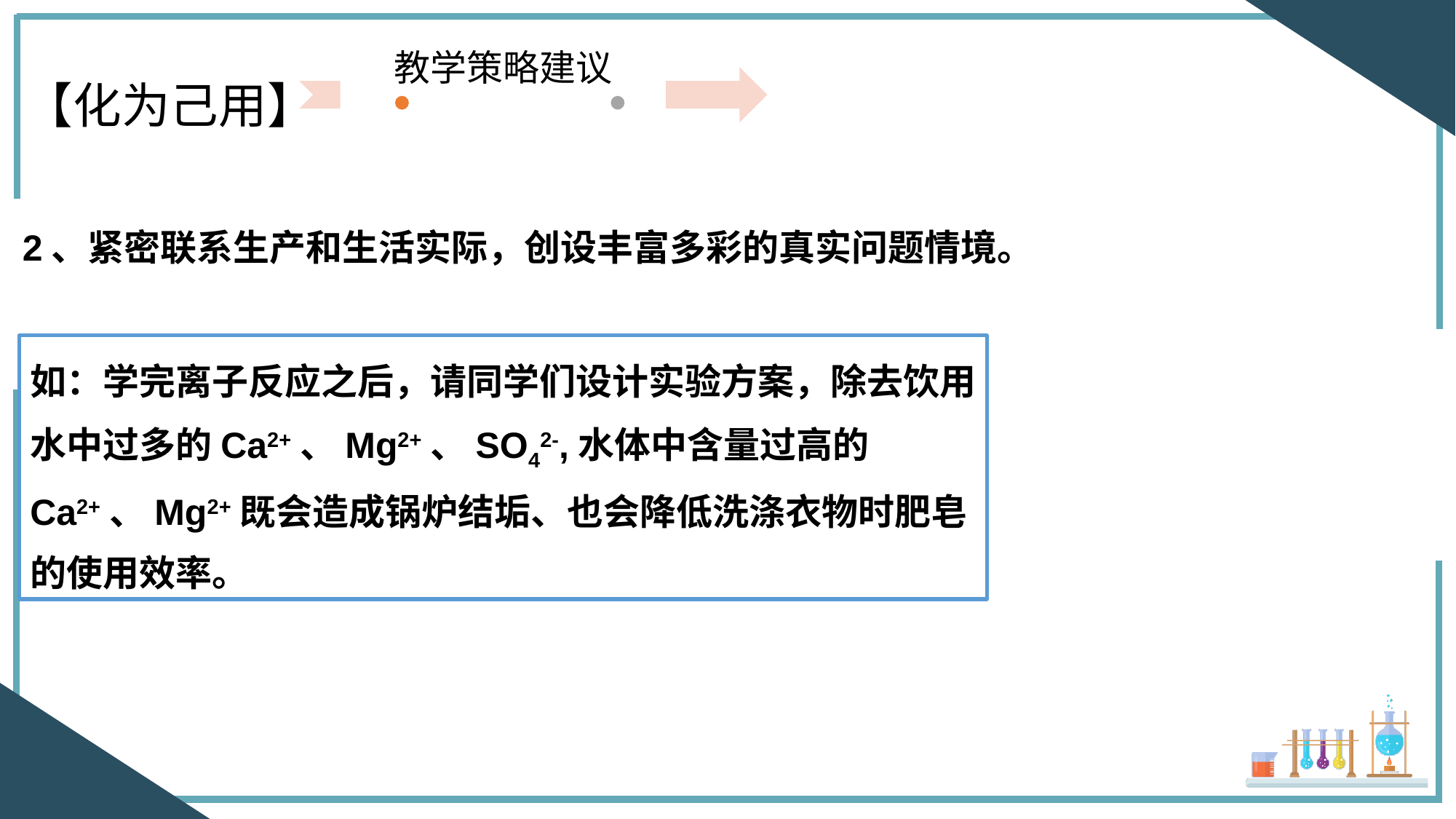

教学策略建议

【化为己用】

2、紧密联系生产和生活实际，创设丰富多彩的真实问题情境。
如：学完离子反应之后，请同学们设计实验方案，除去饮用水中过多的Ca2+、Mg2+、SO42-,水体中含量过高的Ca2+、Mg2+既会造成锅炉结垢、也会降低洗涤衣物时肥皂的使用效率。